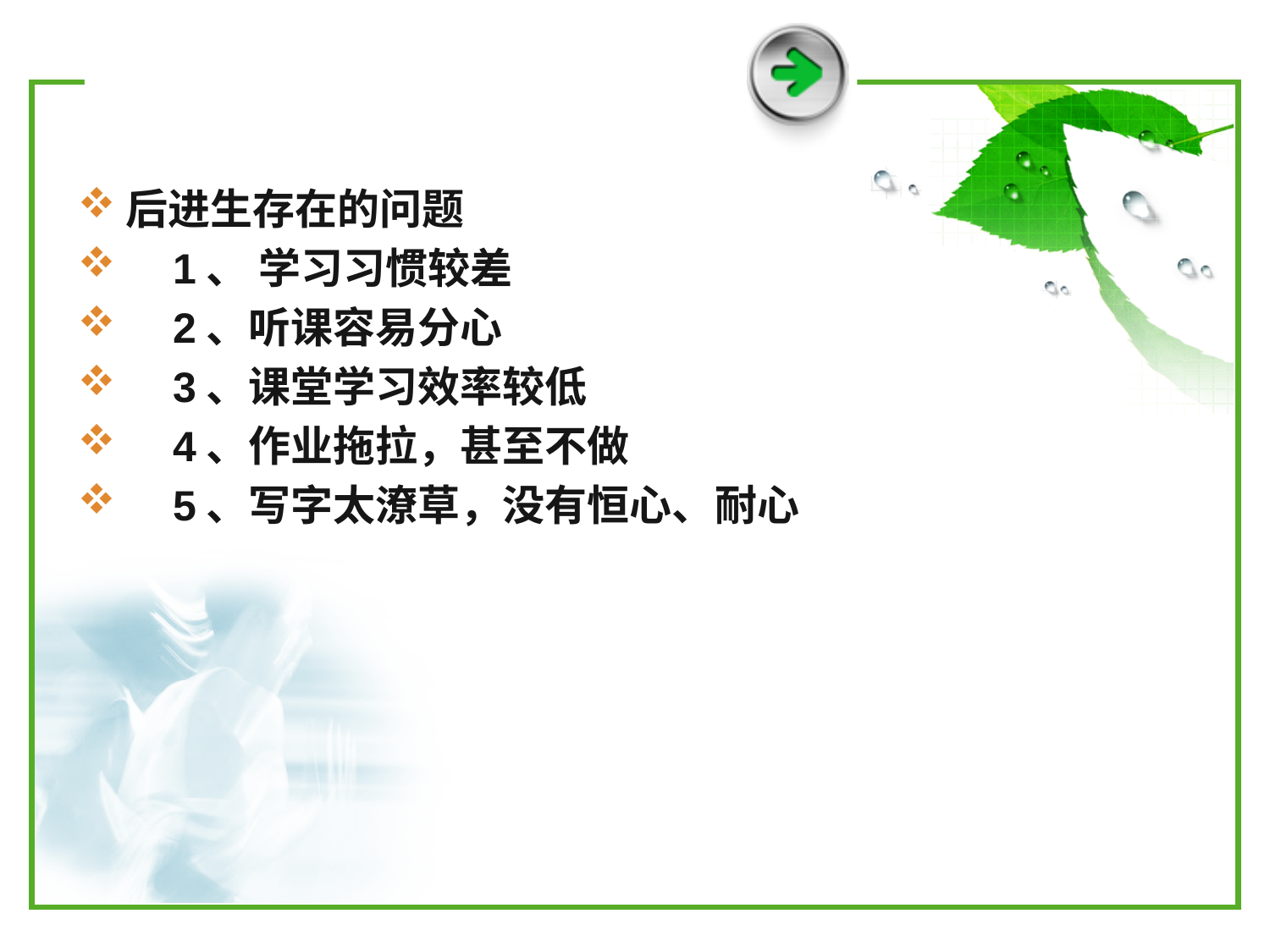

#
后进生存在的问题
    1、 学习习惯较差
    2、听课容易分心
    3、课堂学习效率较低
    4、作业拖拉，甚至不做
    5、写字太潦草，没有恒心、耐心